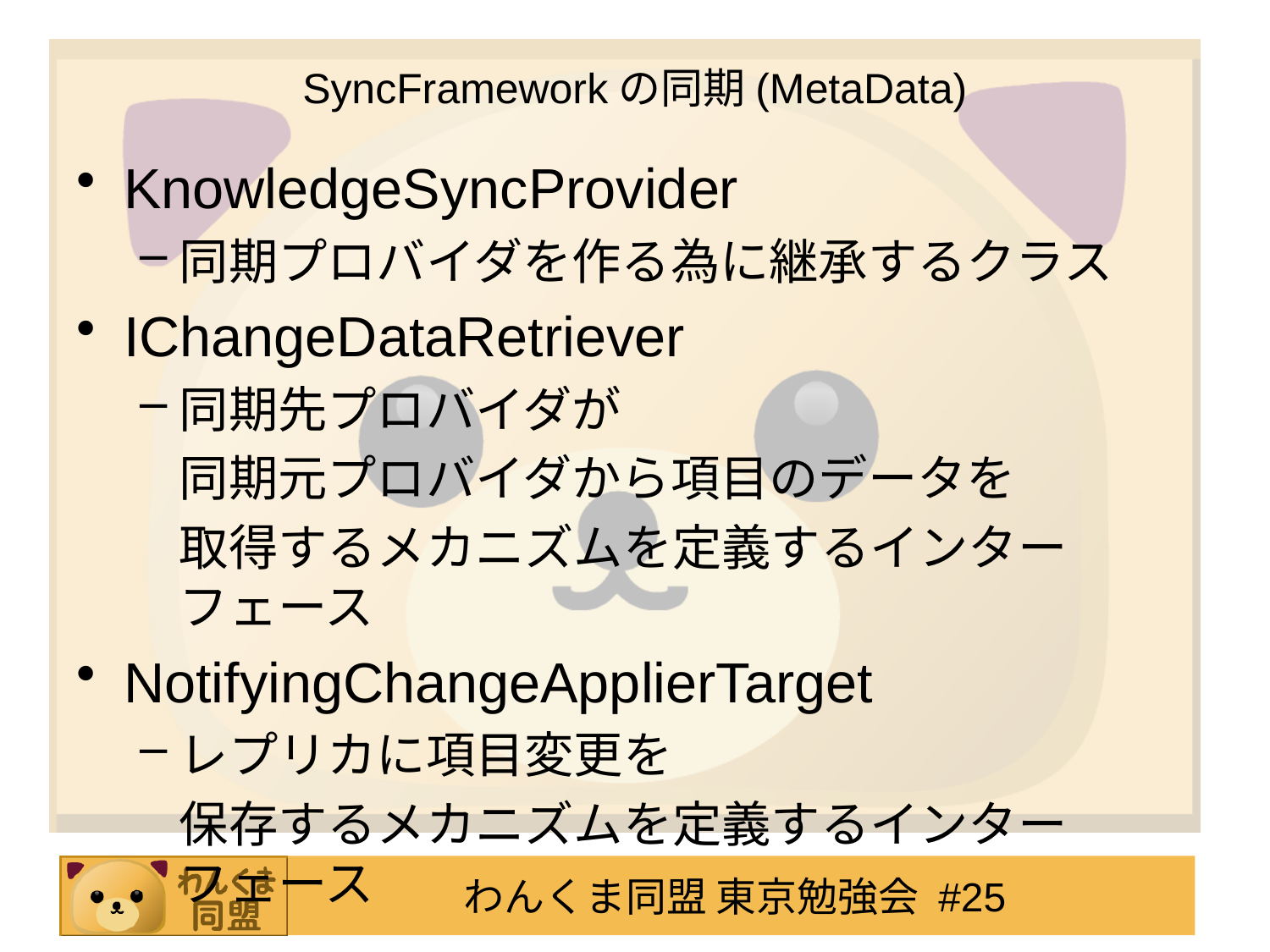

# SyncFrameworkの同期(MetaData)
KnowledgeSyncProvider
同期プロバイダを作る為に継承するクラス
IChangeDataRetriever
同期先プロバイダが
	同期元プロバイダから項目のデータを
	取得するメカニズムを定義するインターフェース
NotifyingChangeApplierTarget
レプリカに項目変更を
	保存するメカニズムを定義するインターフェース